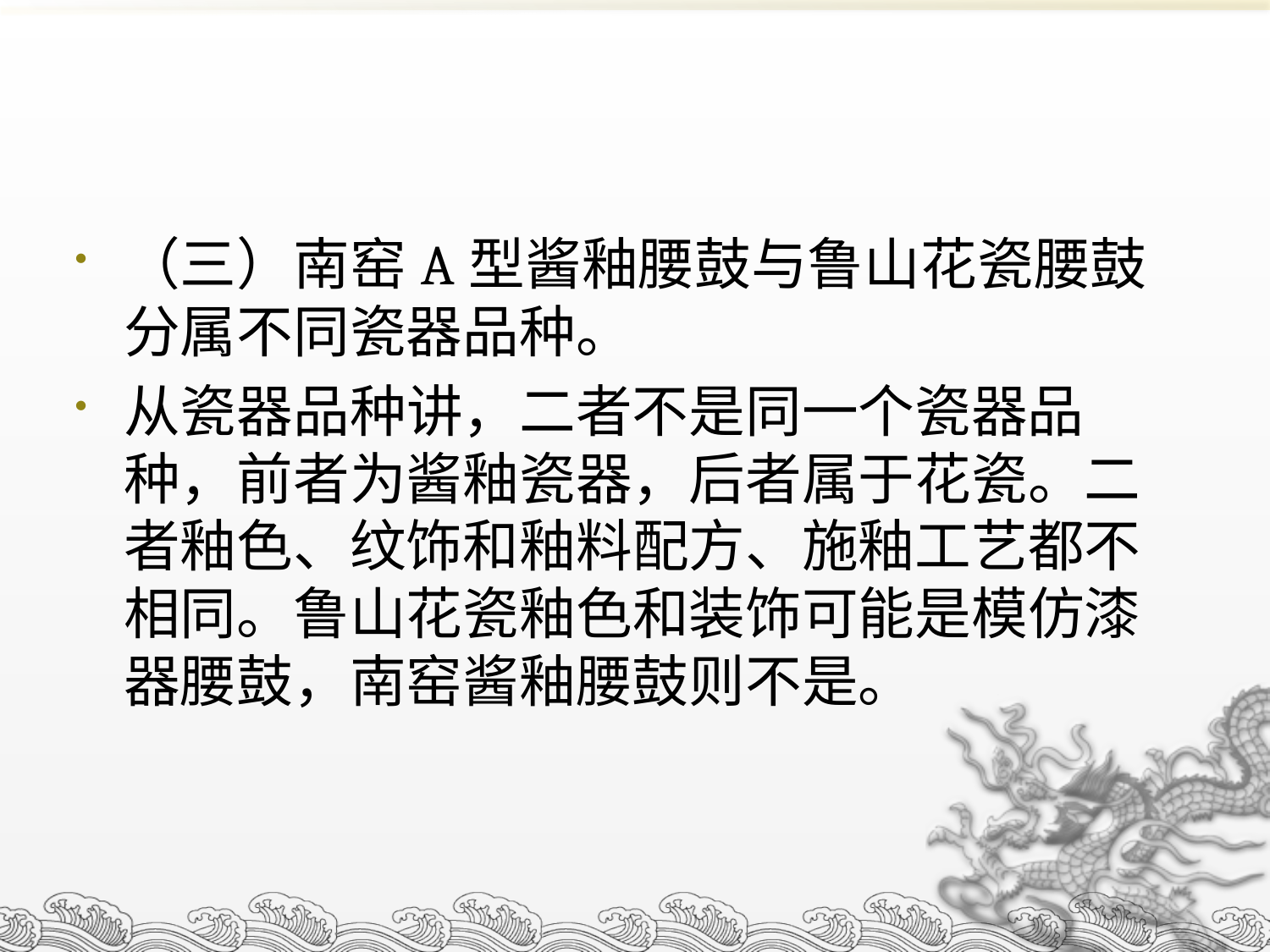

#
（三）南窑A型酱釉腰鼓与鲁山花瓷腰鼓分属不同瓷器品种。
从瓷器品种讲，二者不是同一个瓷器品种，前者为酱釉瓷器，后者属于花瓷。二者釉色、纹饰和釉料配方、施釉工艺都不相同。鲁山花瓷釉色和装饰可能是模仿漆器腰鼓，南窑酱釉腰鼓则不是。